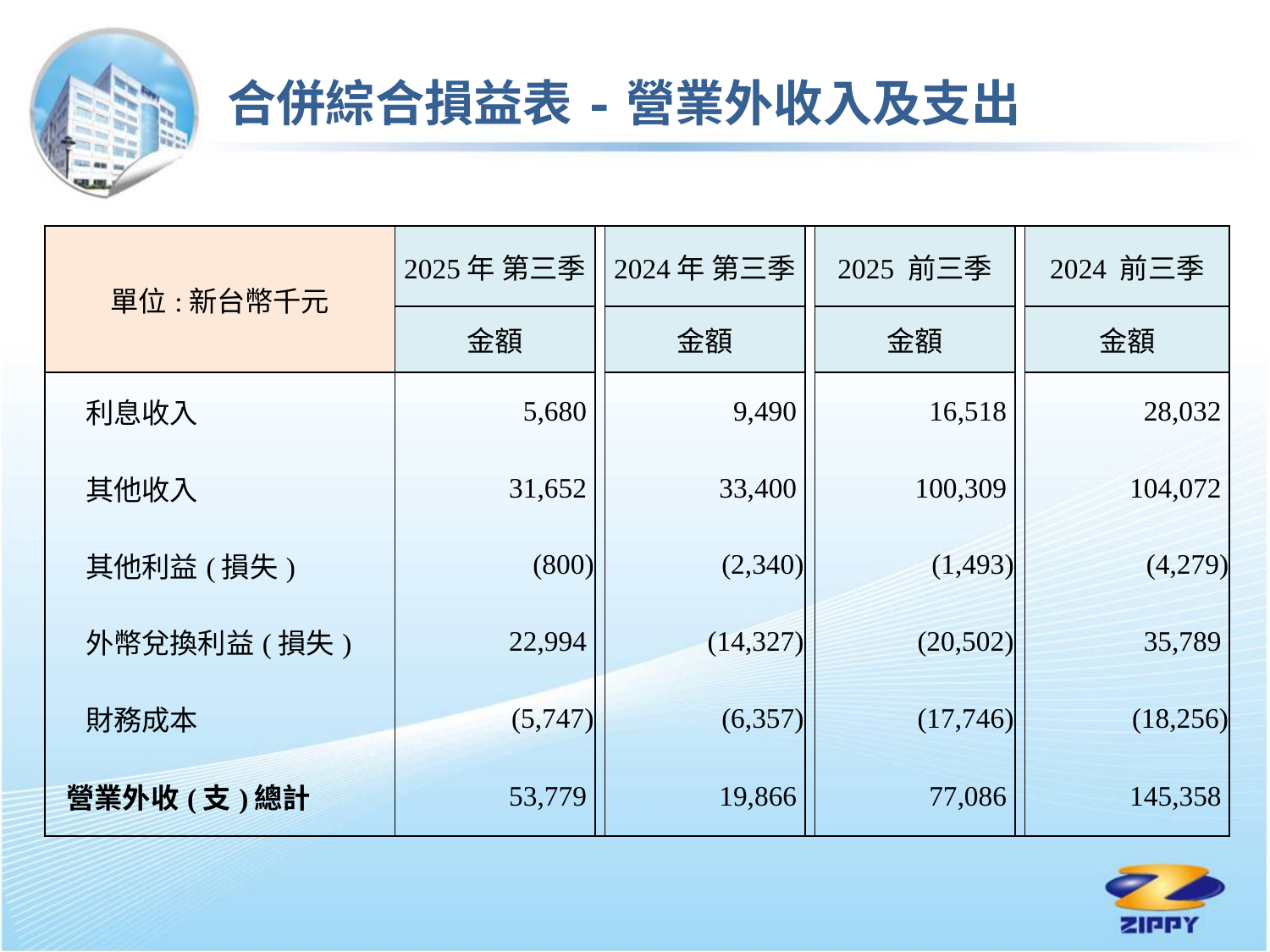

合併綜合損益表-營業外收入及支出
| 單位:新台幣千元 | 2025年 第三季 |  | 2024年 第三季 |  | 2025 前三季 |  | 2024 前三季 |
| --- | --- | --- | --- | --- | --- | --- | --- |
|  | 金額 |  | 金額 |  | 金額 |  | 金額 |
| 利息收入 | 5,680 |  | 9,490 |  | 16,518 |  | 28,032 |
| 其他收入 | 31,652 |  | 33,400 |  | 100,309 |  | 104,072 |
| 其他利益(損失) | (800) |  | (2,340) |  | (1,493) |  | (4,279) |
| 外幣兌換利益(損失) | 22,994 |  | (14,327) |  | (20,502) |  | 35,789 |
| 財務成本 | (5,747) |  | (6,357) |  | (17,746) |  | (18,256) |
| 營業外收(支)總計 | 53,779 |  | 19,866 |  | 77,086 |  | 145,358 |